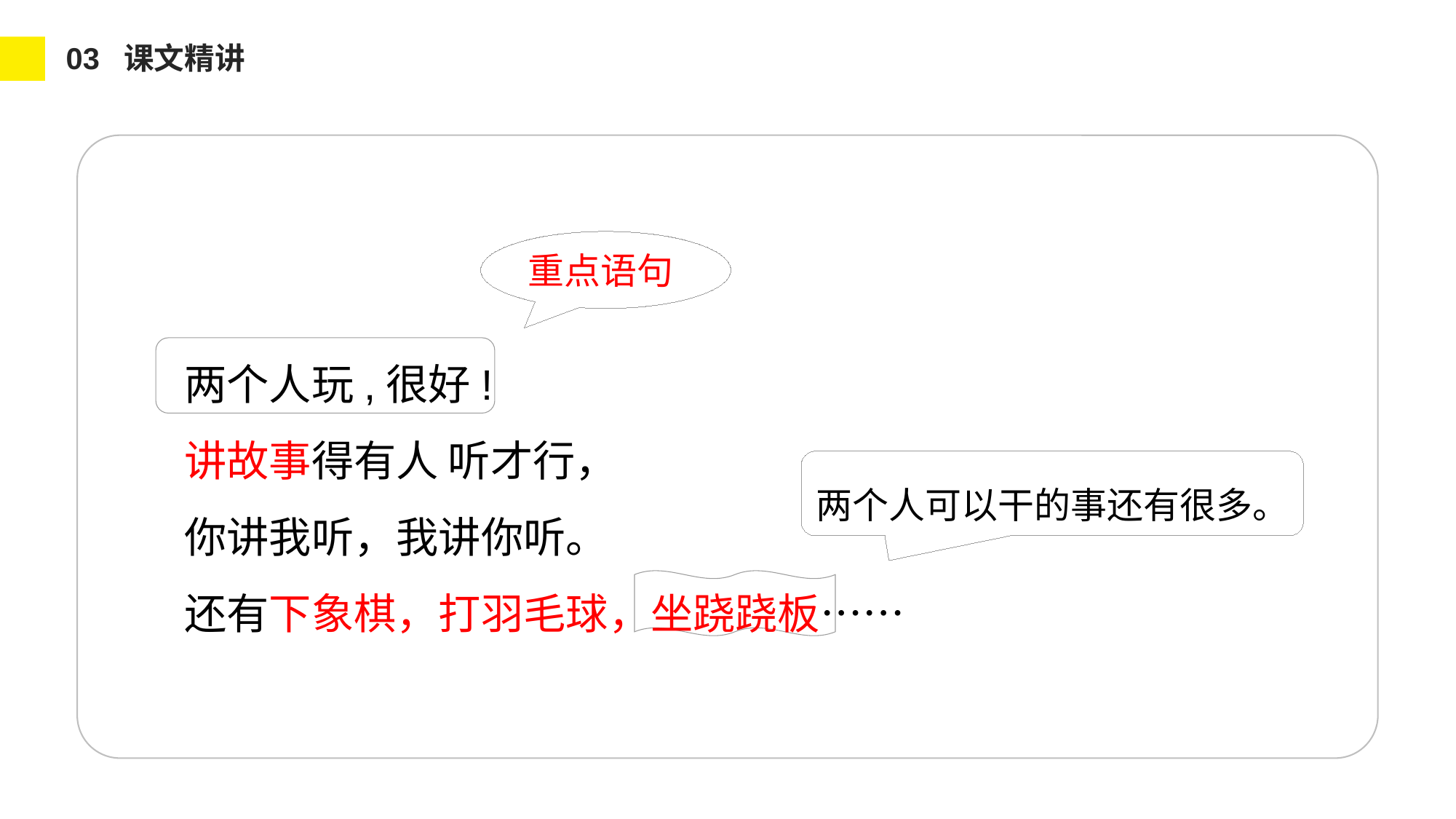

03  课文精讲

重点语句
两个人玩,很好!
讲故事得有人 听才行，
你讲我听，我讲你听。
还有下象棋，打羽毛球，坐跷跷板……

两个人可以干的事还有很多。